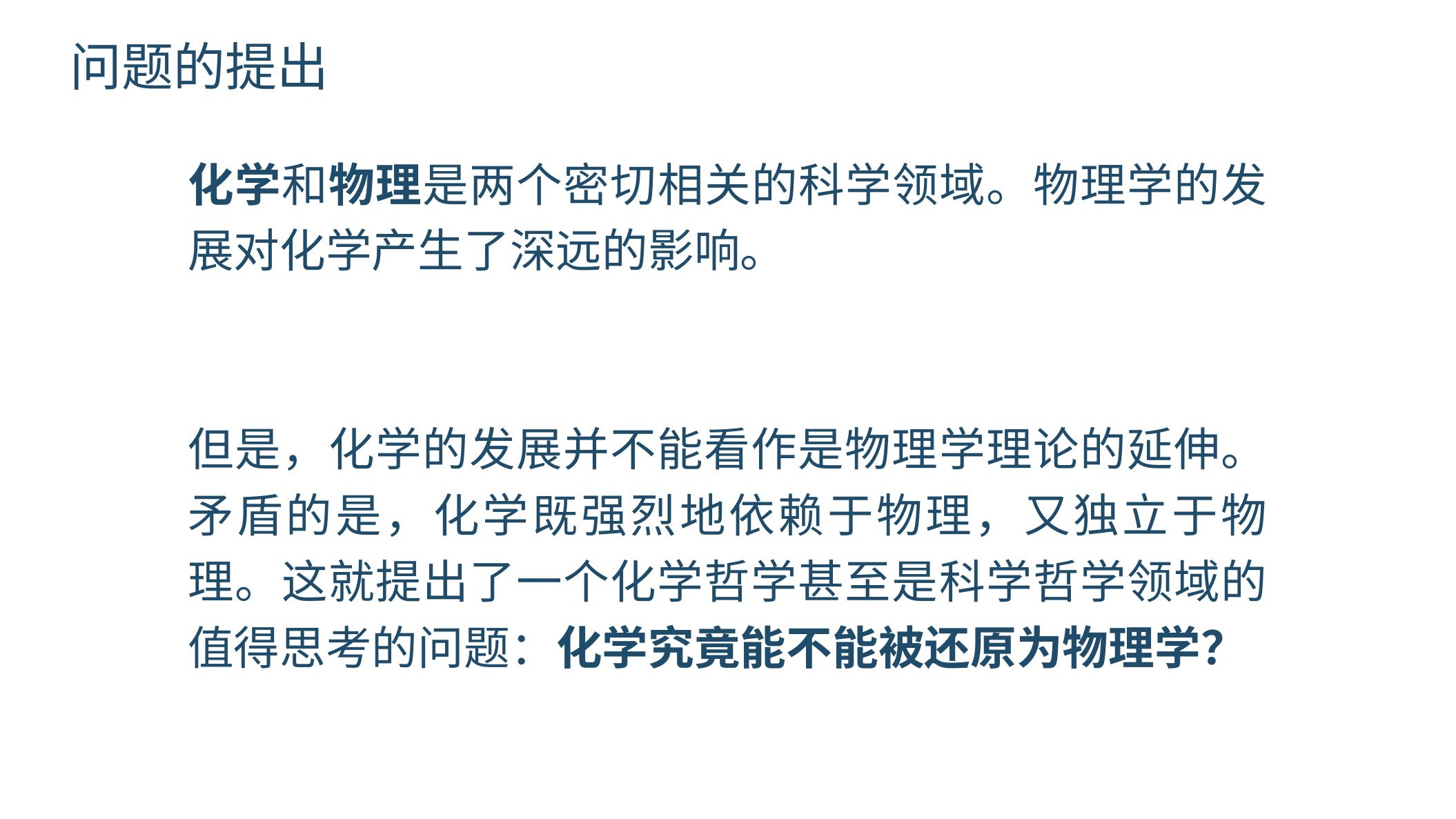

问题的提出
化学和物理是两个密切相关的科学领域。物理学的发展对化学产生了深远的影响。

但是，化学的发展并不能看作是物理学理论的延伸。矛盾的是，化学既强烈地依赖于物理，又独立于物理。这就提出了一个化学哲学甚至是科学哲学领域的值得思考的问题：化学究竟能不能被还原为物理学？